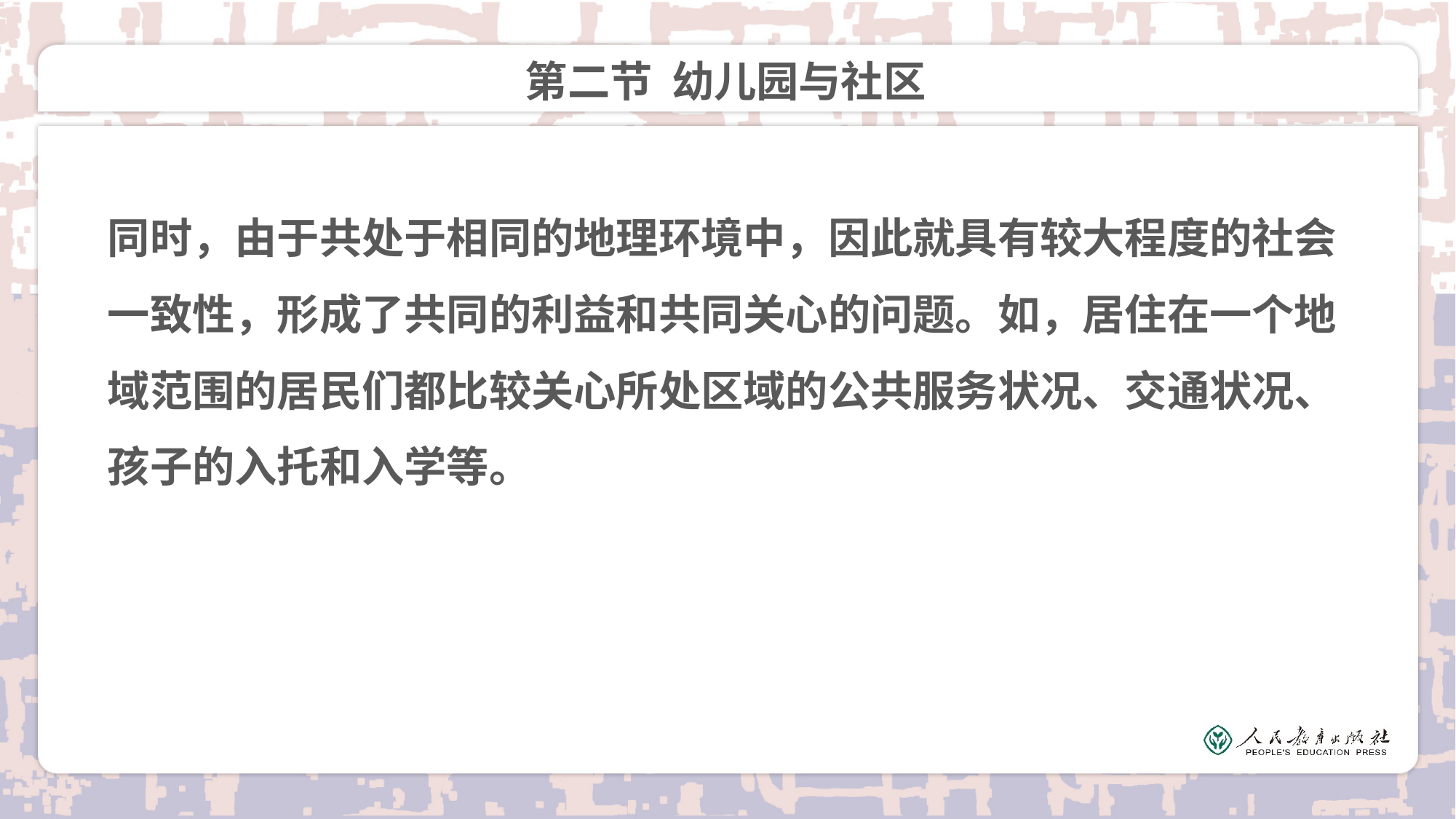

# 第二节  幼儿园与社区
同时，由于共处于相同的地理环境中，因此就具有较大程度的社会一致性，形成了共同的利益和共同关心的问题。如，居住在一个地域范围的居民们都比较关心所处区域的公共服务状况、交通状况、孩子的入托和入学等。